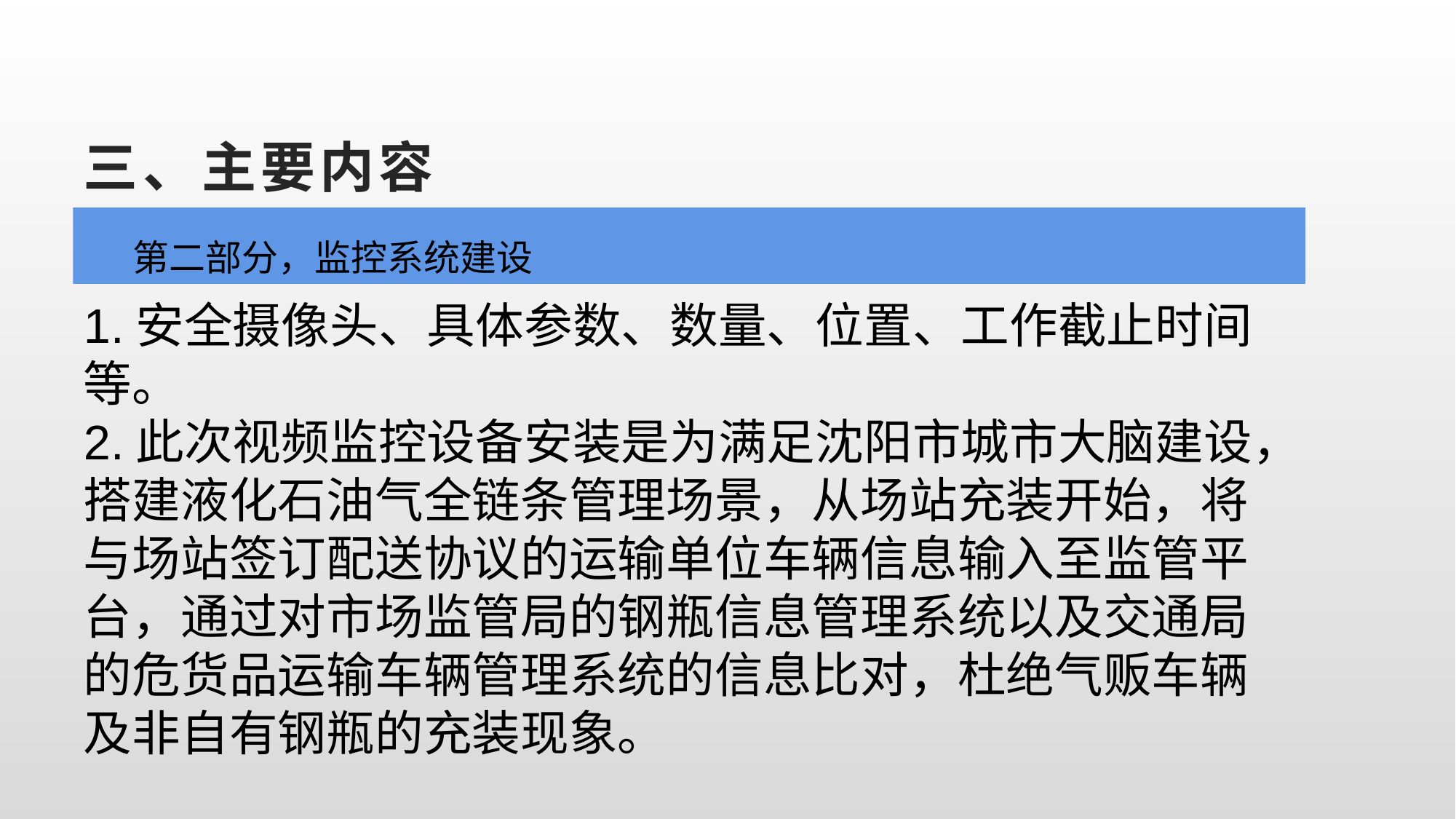

# 三、主要内容
第二部分，监控系统建设
1.安全摄像头、具体参数、数量、位置、工作截止时间等。
2.此次视频监控设备安装是为满足沈阳市城市大脑建设，搭建液化石油气全链条管理场景，从场站充装开始，将与场站签订配送协议的运输单位车辆信息输入至监管平台，通过对市场监管局的钢瓶信息管理系统以及交通局的危货品运输车辆管理系统的信息比对，杜绝气贩车辆及非自有钢瓶的充装现象。